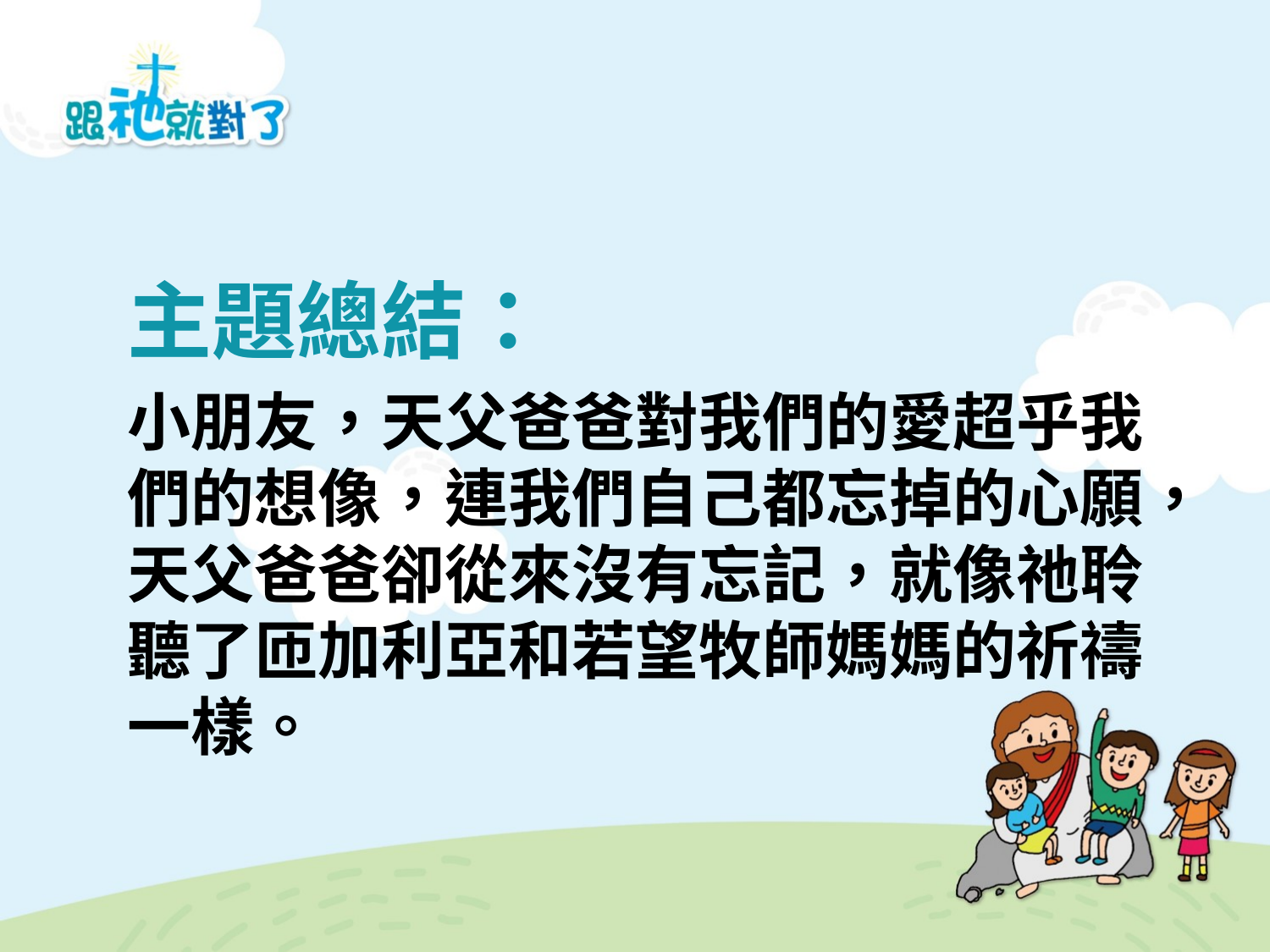

主題總結：
小朋友，天父爸爸對我們的愛超乎我們的想像，連我們自己都忘掉的心願，天父爸爸卻從來沒有忘記，就像祂聆聽了匝加利亞和若望牧師媽媽的祈禱一樣。